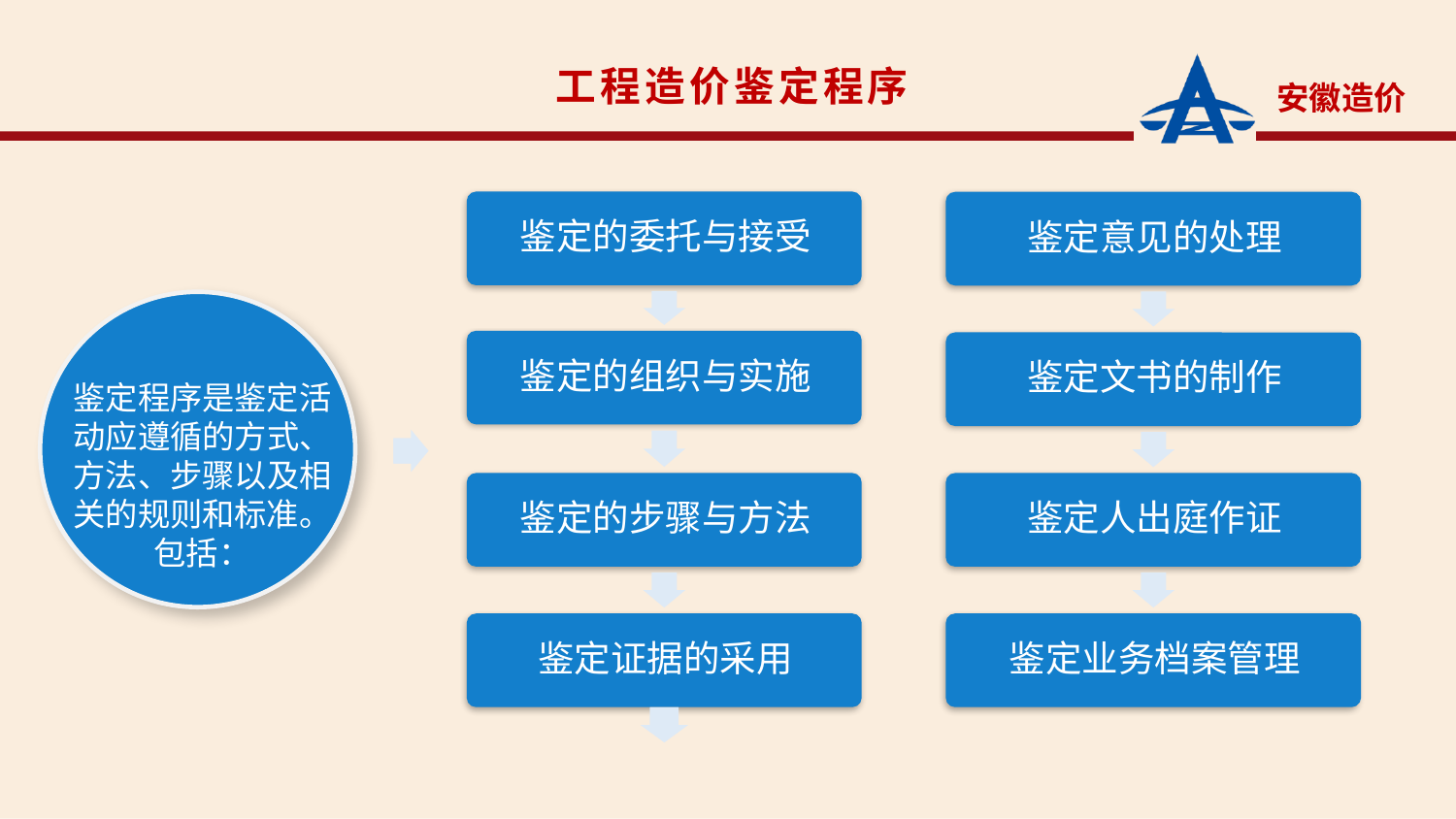

工程造价鉴定程序
鉴定的委托与接受

鉴定的组织与实施

鉴定的步骤与方法

鉴定证据的采用

鉴定意见的处理

鉴定文书的制作

鉴定人出庭作证

鉴定业务档案管理

鉴定程序是鉴定活动应遵循的方式、方法、步骤以及相关的规则和标准。包括：